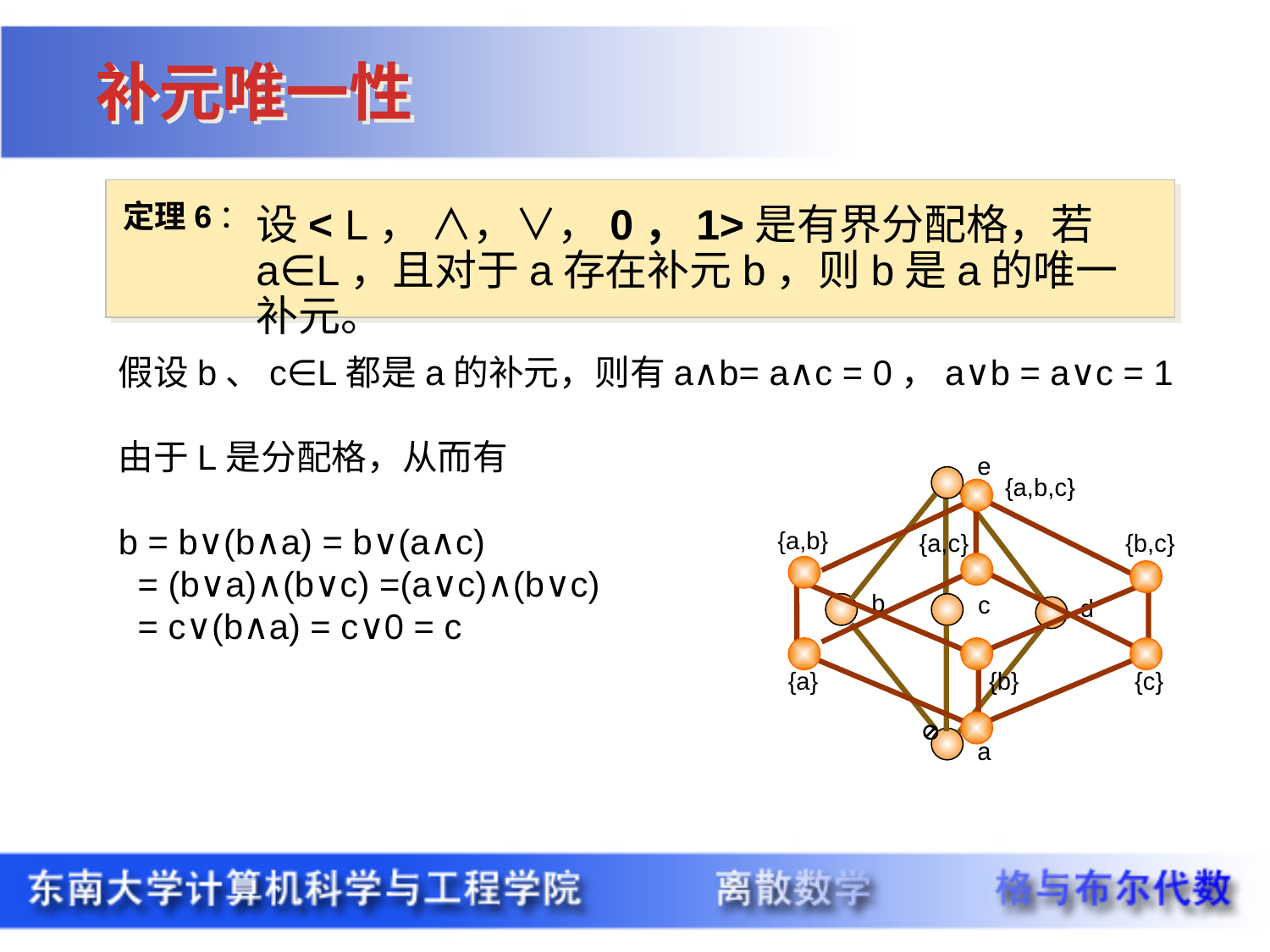

补元唯一性

定理6：
设< L， ∧，∨，0，1>是有界分配格，若a∈L，且对于a存在补元b，则b是a的唯一补元。
假设b、c∈L都是a的补元，则有a∧b= a∧c = 0，a∨b = a∨c = 1

由于L是分配格，从而有

b = b∨(b∧a) = b∨(a∧c)
  = (b∨a)∧(b∨c) =(a∨c)∧(b∨c)
  = c∨(b∧a) = c∨0 = c
e

b
c
d
a
{a,b,c}

{a,b}
{a,c}
{b,c}
{a}
{c}
{b}
∅